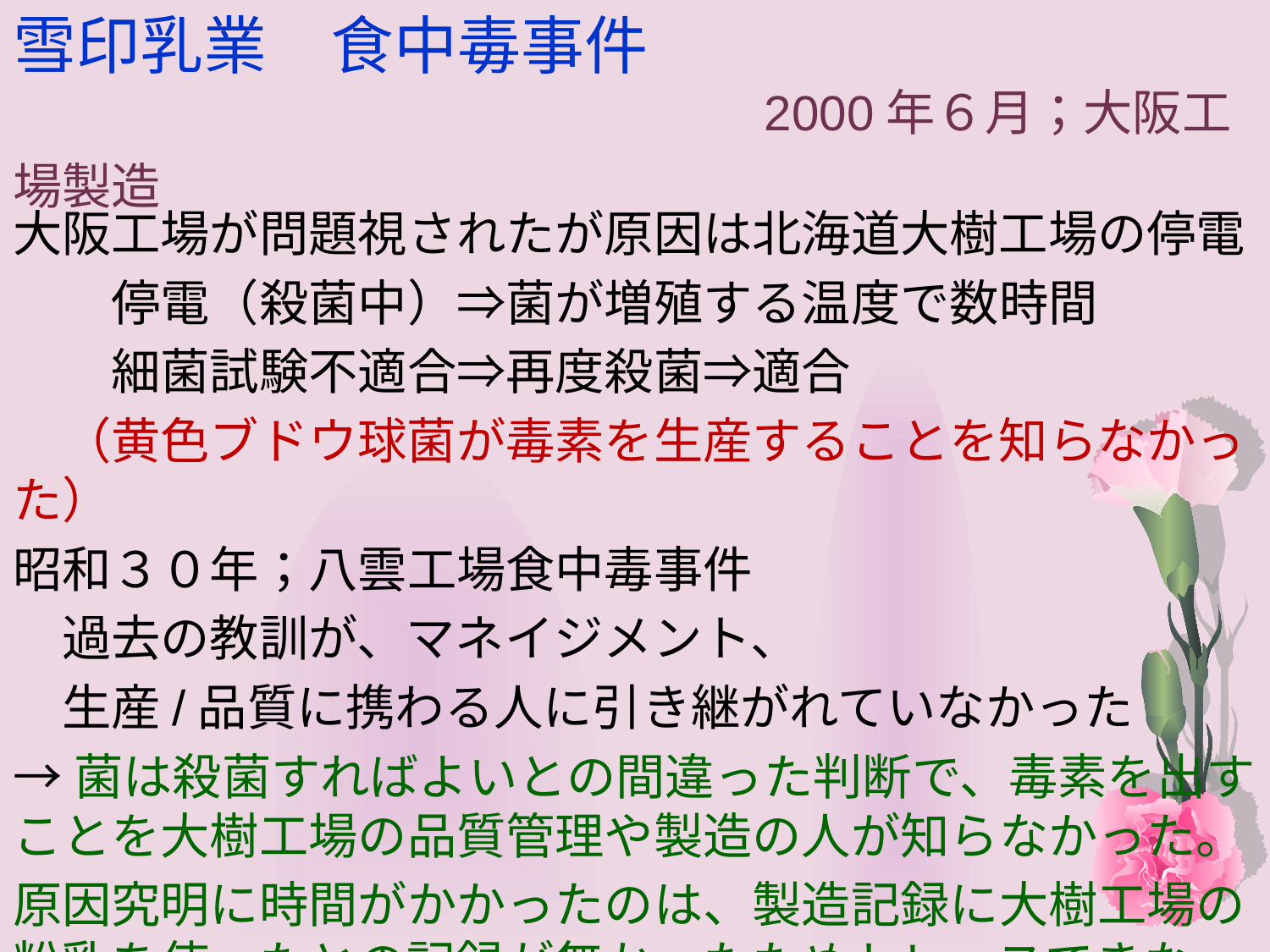

# 雪印乳業　食中毒事件 　　　　　　　　　　　　　　　2000年６月；大阪工場製造
大阪工場が問題視されたが原因は北海道大樹工場の停電
　　停電（殺菌中）⇒菌が増殖する温度で数時間
　　細菌試験不適合⇒再度殺菌⇒適合
　（黄色ブドウ球菌が毒素を生産することを知らなかった）
昭和３０年；八雲工場食中毒事件
　過去の教訓が、マネイジメント、
　生産/品質に携わる人に引き継がれていなかった
→菌は殺菌すればよいとの間違った判断で、毒素を出すことを大樹工場の品質管理や製造の人が知らなかった。
原因究明に時間がかかったのは、製造記録に大樹工場の粉乳を使ったとの記録が無かったためトレースできなかった